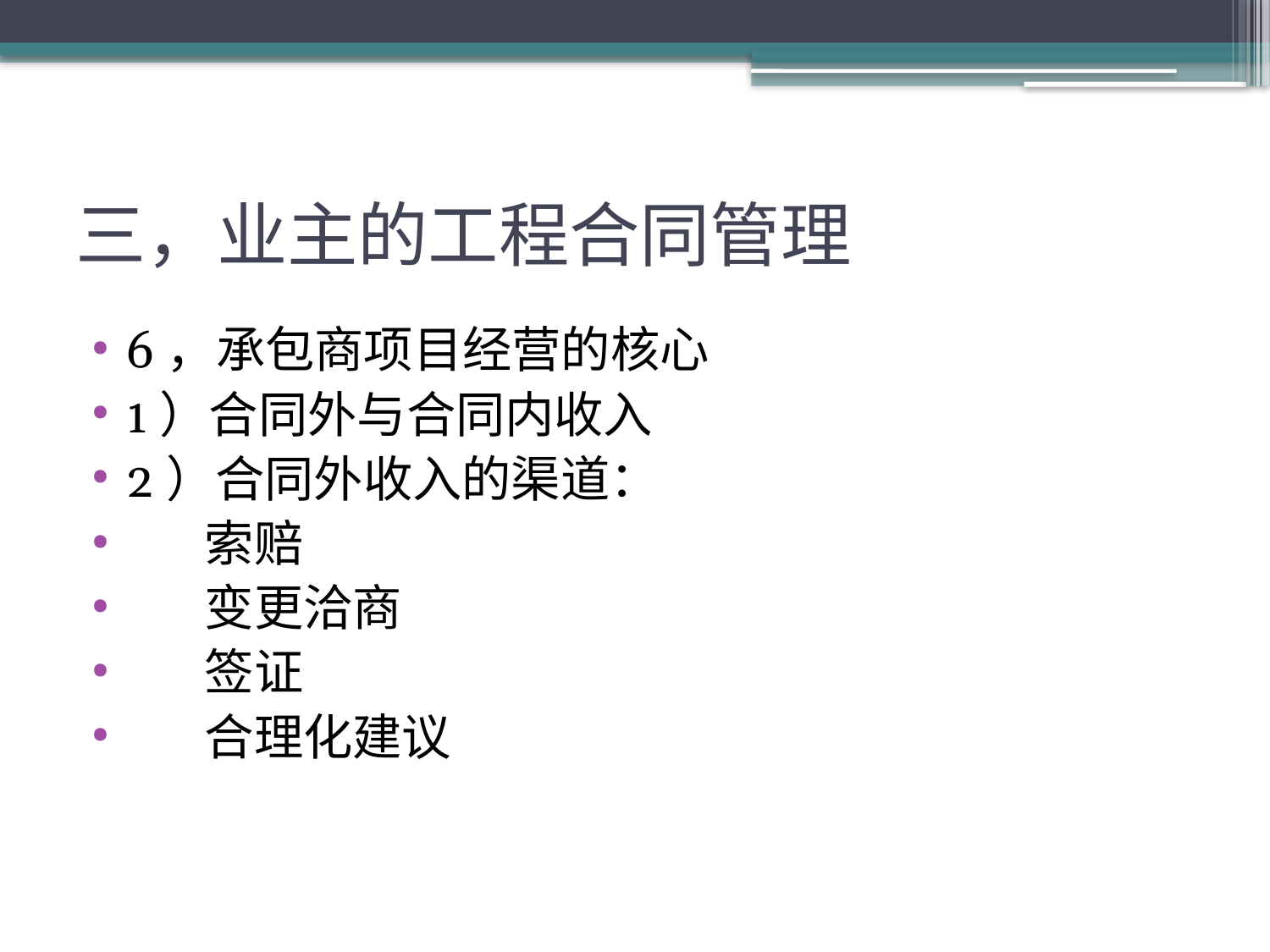

# 三，业主的工程合同管理
6，承包商项目经营的核心
1）合同外与合同内收入
2）合同外收入的渠道：
      索赔
      变更洽商
      签证
      合理化建议